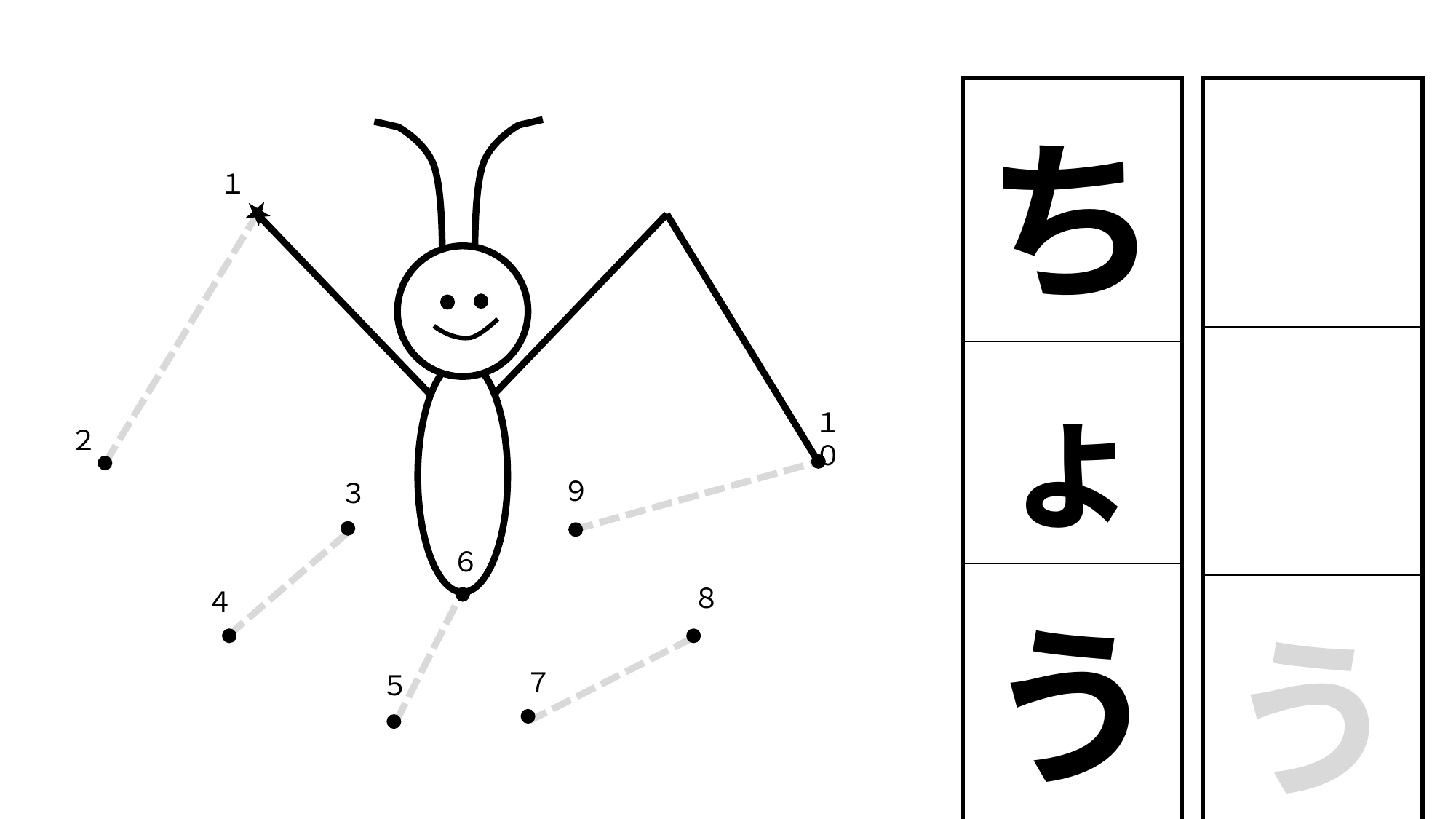

| ち |
| --- |
| ょ |
| う |
|  |
| --- |
|  |
| う |

１

１０
２

９
３

６
８
４

７
５